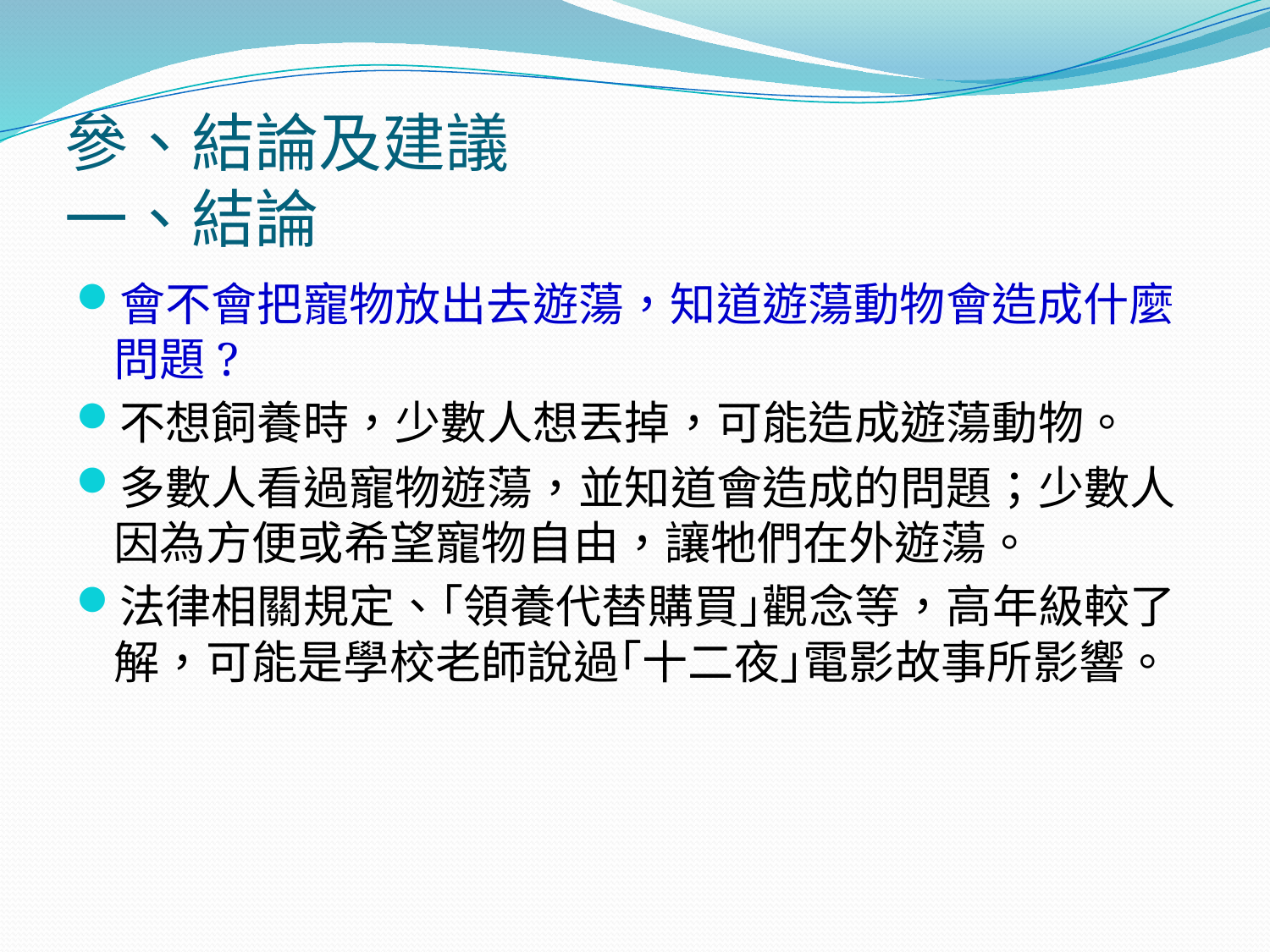

# 參、結論及建議 一、結論
會不會把寵物放出去遊蕩，知道遊蕩動物會造成什麼問題?
不想飼養時，少數人想丟掉，可能造成遊蕩動物。
多數人看過寵物遊蕩，並知道會造成的問題；少數人因為方便或希望寵物自由，讓牠們在外遊蕩。
法律相關規定、｢領養代替購買｣觀念等，高年級較了解，可能是學校老師說過｢十二夜｣電影故事所影響。